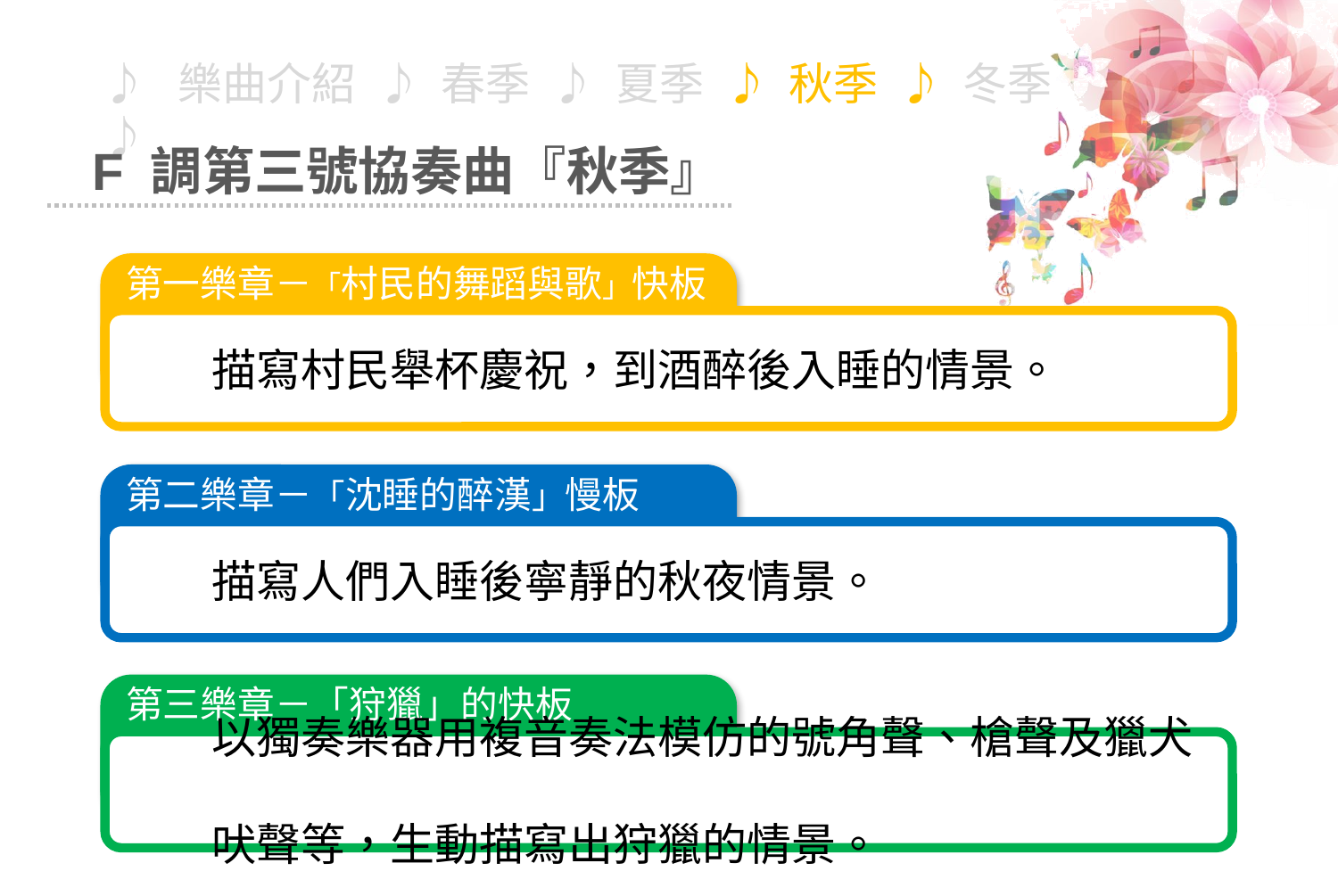

F 調第三號協奏曲『秋季』
第一樂章－「村民的舞蹈與歌」快板

　　描寫村民舉杯慶祝，到酒醉後入睡的情景。
第二樂章－「沈睡的醉漢」慢板

　　描寫人們入睡後寧靜的秋夜情景。
第三樂章－「狩獵」的快板

　　以獨奏樂器用複音奏法模仿的號角聲、槍聲及獵犬
　　吠聲等，生動描寫出狩獵的情景。